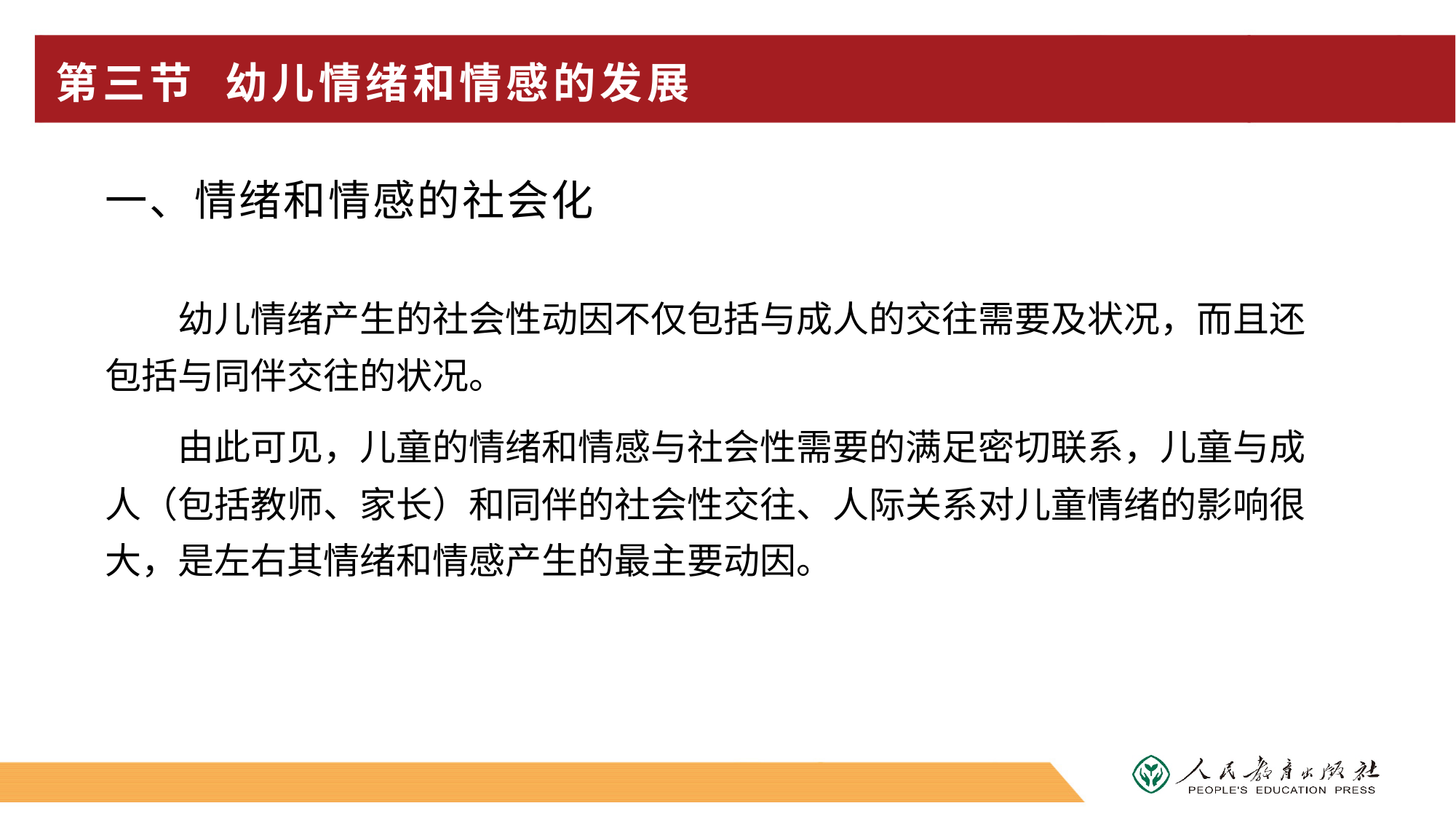

# 第三节  幼儿情绪和情感的发展
一、情绪和情感的社会化
幼儿情绪产生的社会性动因不仅包括与成人的交往需要及状况，而且还包括与同伴交往的状况。
由此可见，儿童的情绪和情感与社会性需要的满足密切联系，儿童与成人（包括教师、家长）和同伴的社会性交往、人际关系对儿童情绪的影响很大，是左右其情绪和情感产生的最主要动因。